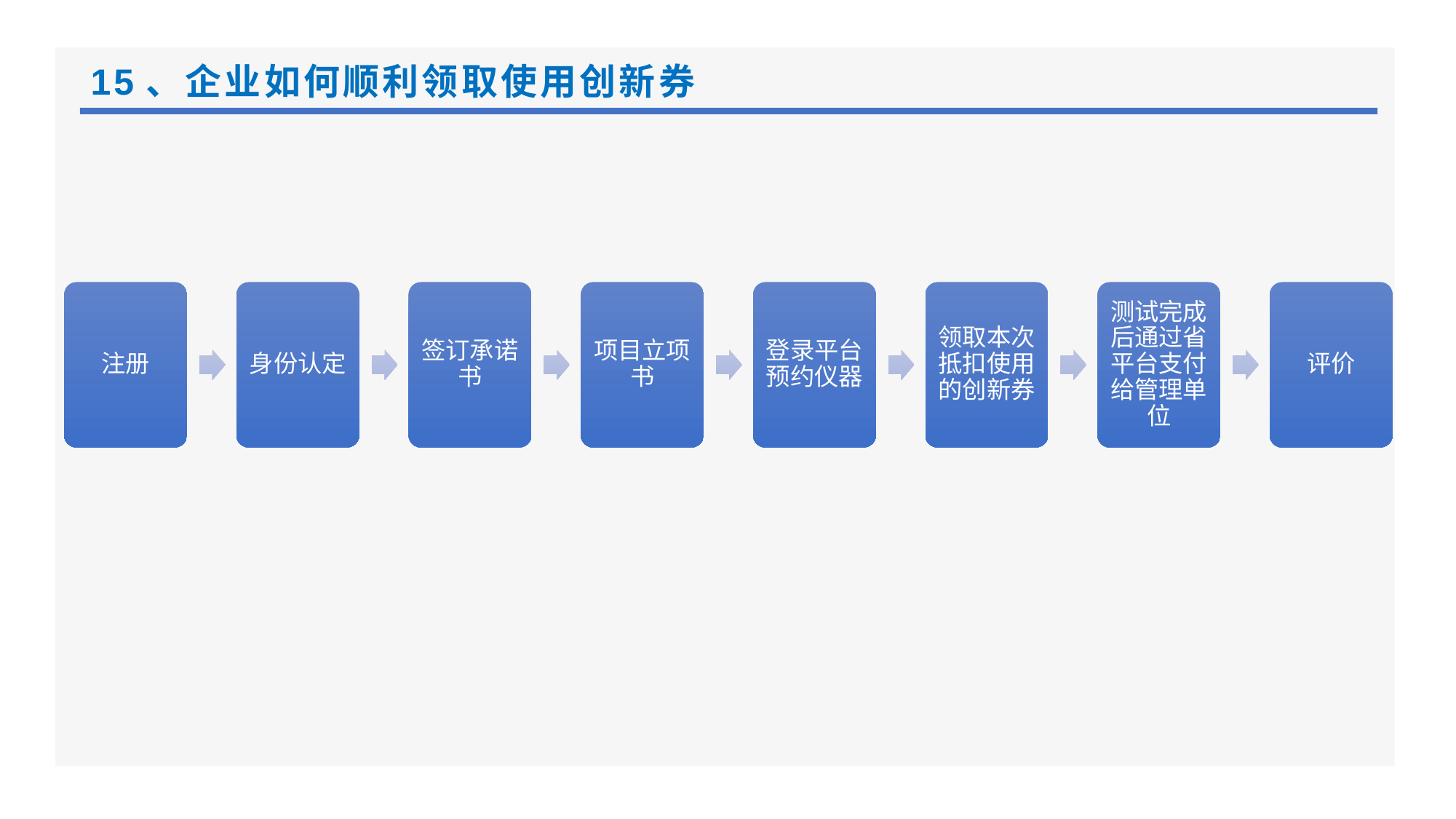

# 15、企业如何顺利领取使用创新券
注册

身份认定

签订承诺书

项目立项书

登录平台预约仪器

领取本次抵扣使用的创新券

测试完成后通过省平台支付给管理单位

评价